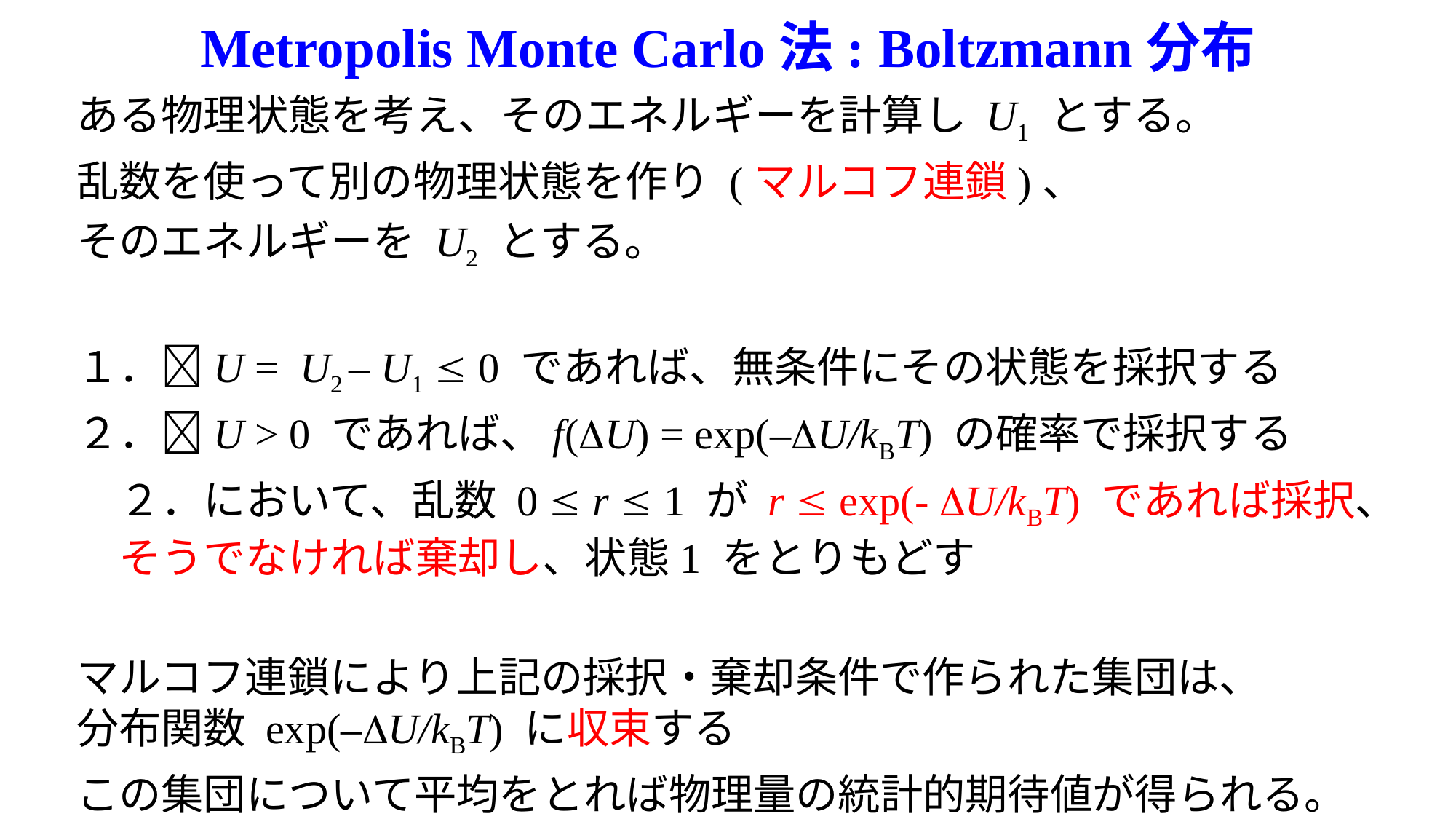

Metropolis Monte Carlo法: Boltzmann分布
ある物理状態を考え、そのエネルギーを計算し U1 とする。
乱数を使って別の物理状態を作り (マルコフ連鎖)、
そのエネルギーを U2 とする。

１．ΔU =  U2 – U1 ≤ 0 であれば、無条件にその状態を採択する
２．ΔU > 0 であれば、f(ΔU) = exp(–ΔU/kBT) の確率で採択する
　２．において、乱数 0 ≤ r ≤ 1 が r ≤ exp(- ΔU/kBT) であれば採択、
　そうでなければ棄却し、状態1 をとりもどす

マルコフ連鎖により上記の採択・棄却条件で作られた集団は、
分布関数 exp(–ΔU/kBT) に収束する
この集団について平均をとれば物理量の統計的期待値が得られる。